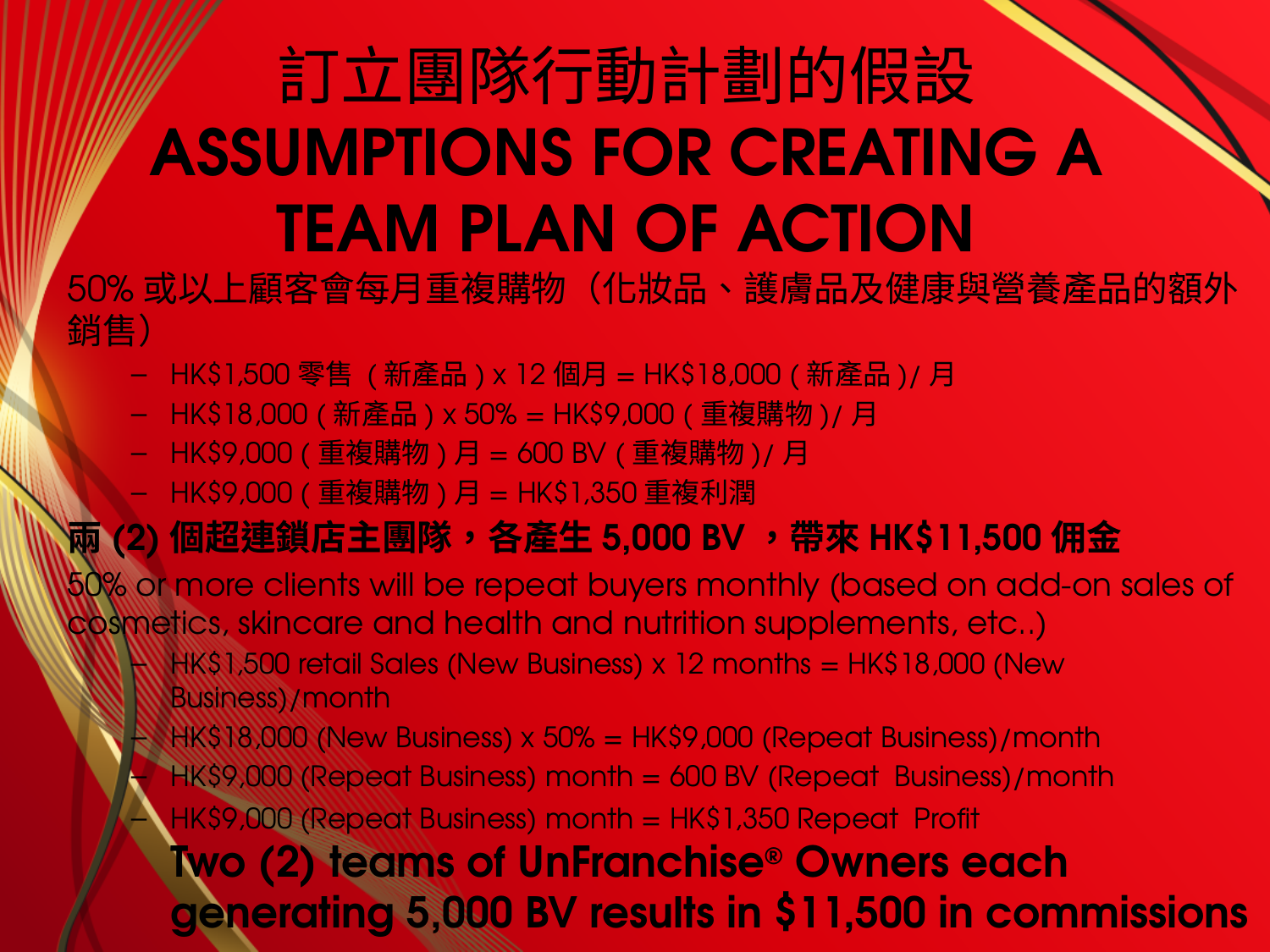

# 訂立團隊行動計劃的假設 Assumptions for creating a team Plan of action
50%或以上顧客會每月重複購物（化妝品、護膚品及健康與營養產品的額外銷售）
HK$1,500零售 (新產品) x 12個月= HK$18,000 (新產品)/月
HK$18,000 (新產品) x 50% = HK$9,000 (重複購物)/月
HK$9,000 (重複購物)月= 600 BV (重複購物)/月
HK$9,000 (重複購物)月= HK$1,350重複利潤
兩(2)個超連鎖店主團隊，各產生5,000 BV，帶來HK$11,500佣金
50% or more clients will be repeat buyers monthly (based on add-on sales of cosmetics, skincare and health and nutrition supplements, etc..)
HK$1,500 retail Sales (New Business) x 12 months = HK$18,000 (New Business)/month
HK$18,000 (New Business) x 50% = HK$9,000 (Repeat Business)/month
HK$9,000 (Repeat Business) month = 600 BV (Repeat  Business)/month
HK$9,000 (Repeat Business) month = HK$1,350 Repeat  Profit
Two (2) teams of UnFranchise® Owners each generating 5,000 BV results in $11,500 in commissions